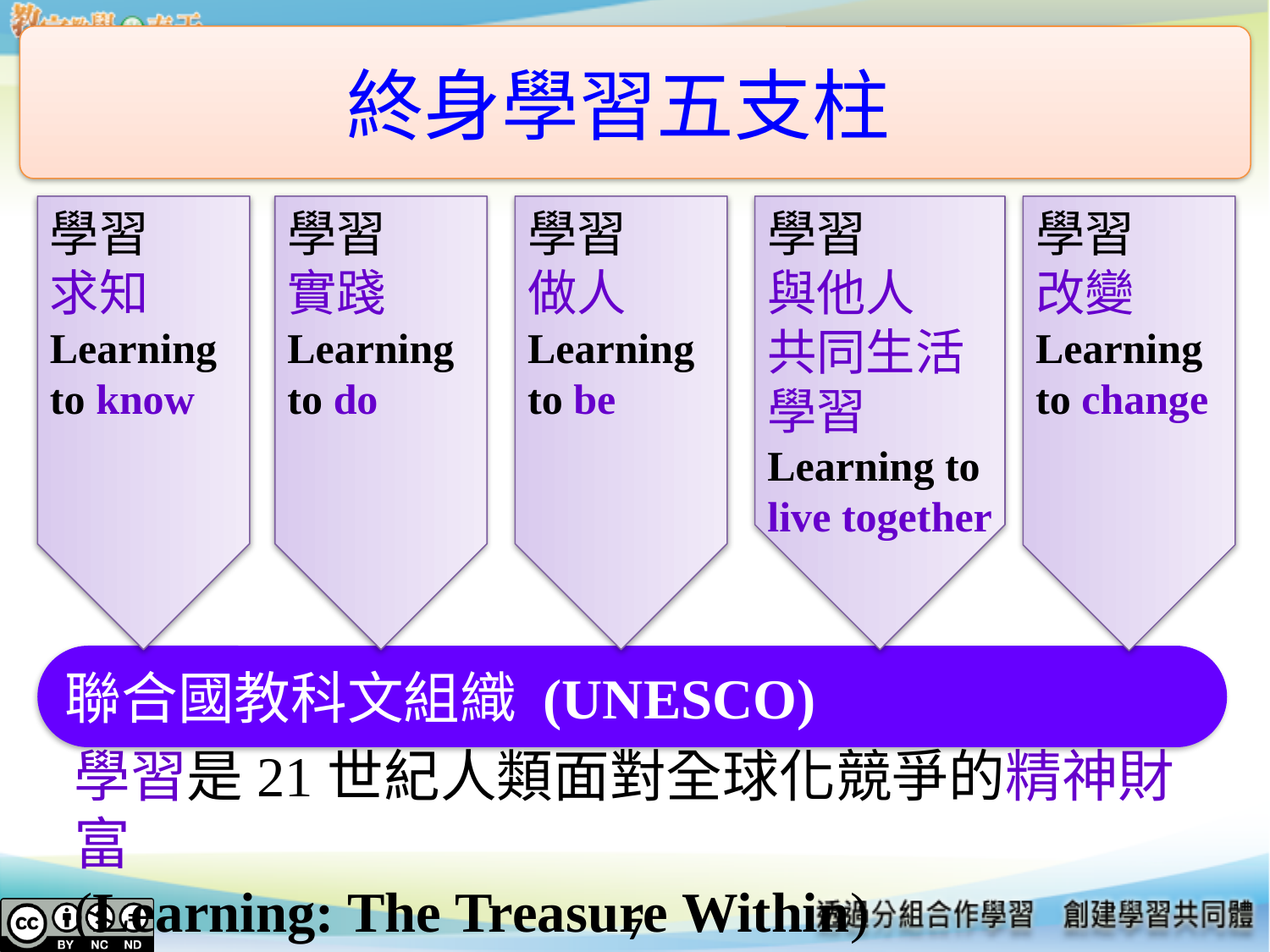

終身學習五支柱
學習
求知
Learning to know
學習
實踐
Learning
to do
學習
做人
Learning
to be
學習
與他人
共同生活學習
Learning to live together
學習
改變
Learning to change

聯合國教科文組織 (UNESCO)
學習是21世紀人類面對全球化競爭的精神財富
(Learning: The Treasure Within)
7